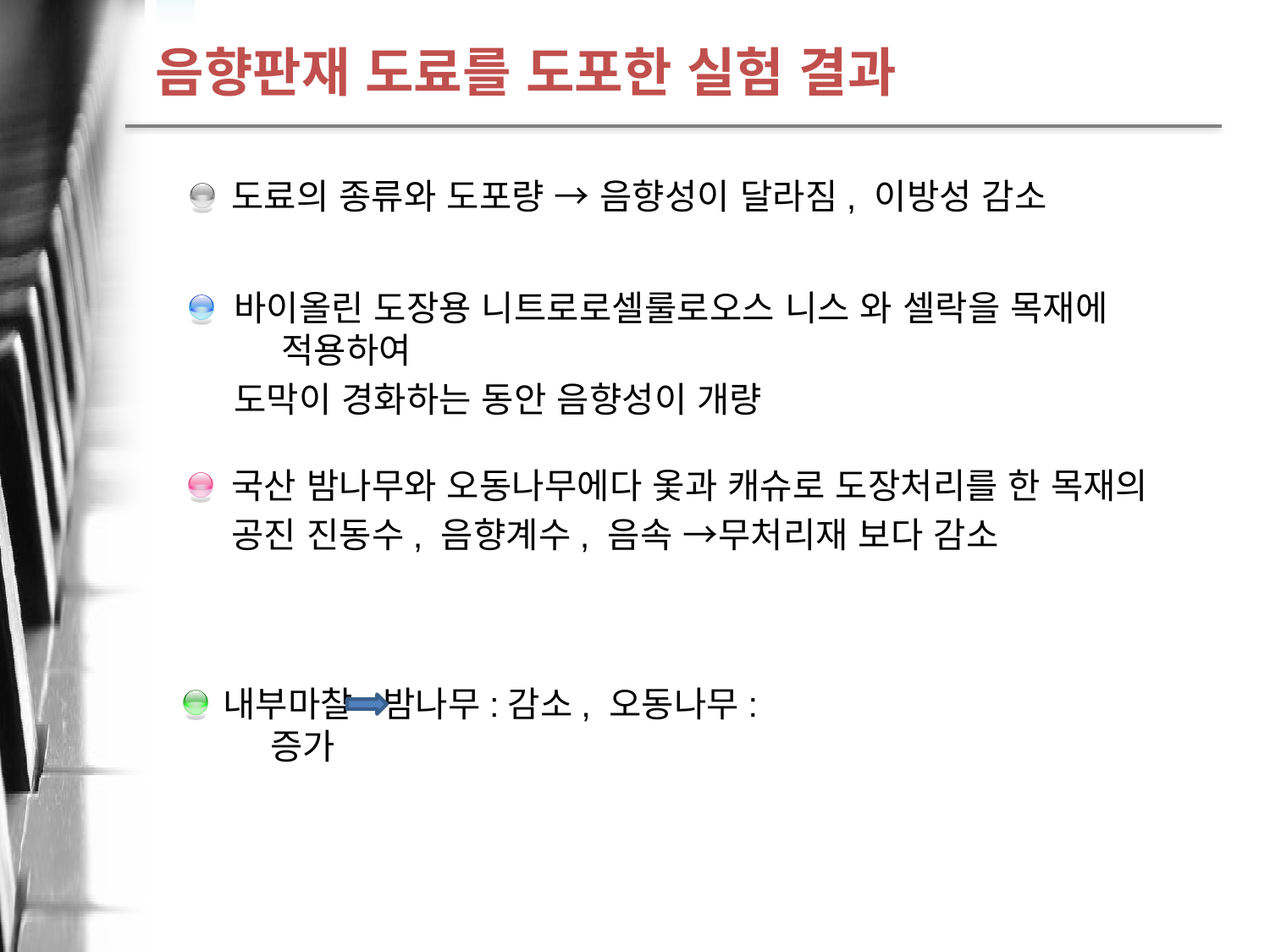

음향판재 도료를 도포한 실험 결과

도료의 종류와 도포량 → 음향성이 달라짐, 이방성 감소

바이올린 도장용 니트로로셀룰로오스 니스 와 셀락을 목재에 적용하여
도막이 경화하는 동안 음향성이 개량

국산 밤나무와 오동나무에다 옻과 캐슈로 도장처리를 한 목재의
공진 진동수, 음향계수, 음속 →무처리재 보다 감소

내부마찰   밤나무:감소, 오동나무:증가